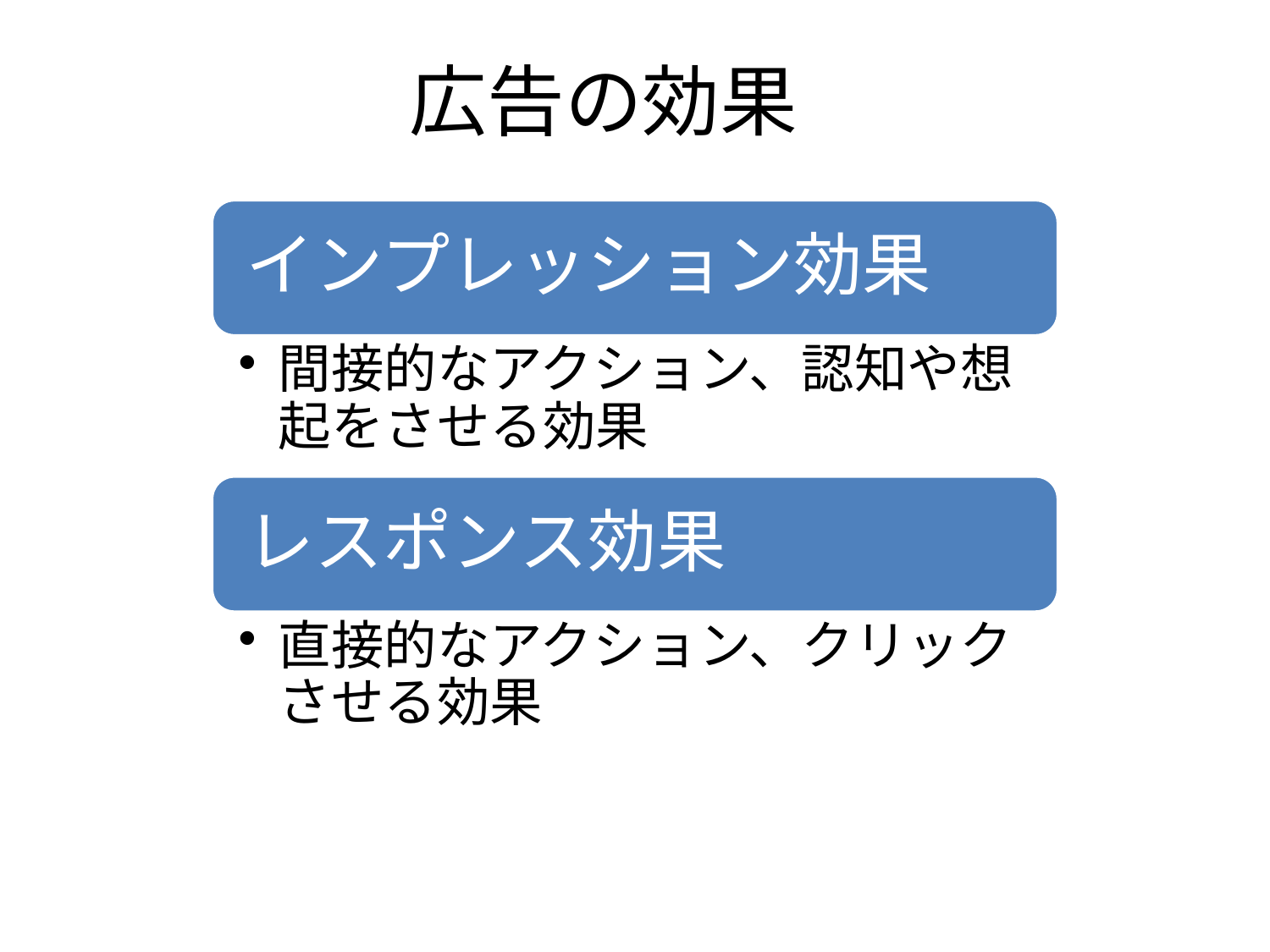

広告の効果
インプレッション効果
間接的なアクション、認知や想起をさせる効果
レスポンス効果
直接的なアクション、クリックさせる効果